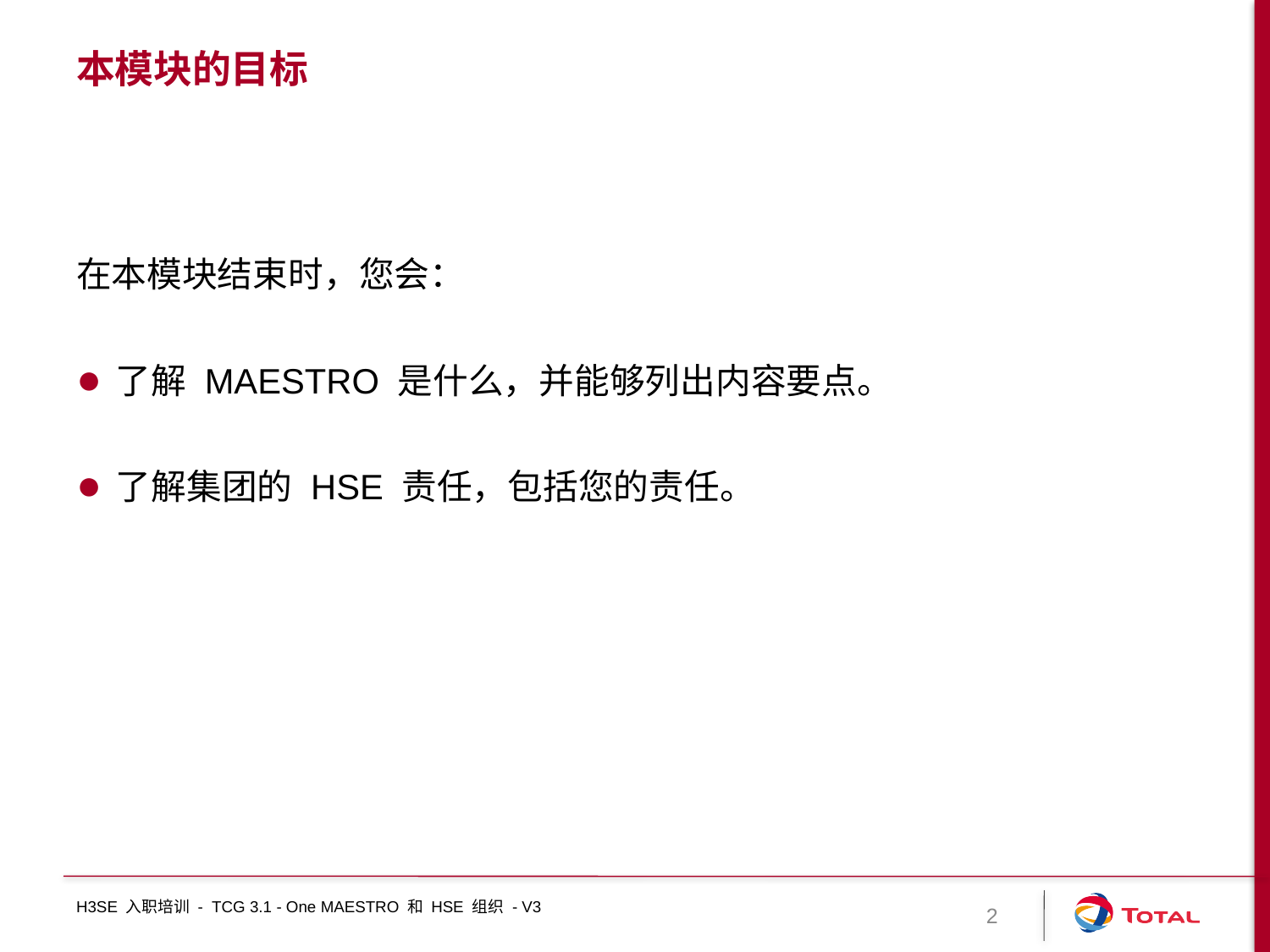

# 本模块的目标
在本模块结束时，您会：

了解 MAESTRO 是什么，并能够列出内容要点。

了解集团的 HSE 责任，包括您的责任。
H3SE 入职培训 -  TCG 3.1 - One MAESTRO 和 HSE 组织 - V3
2